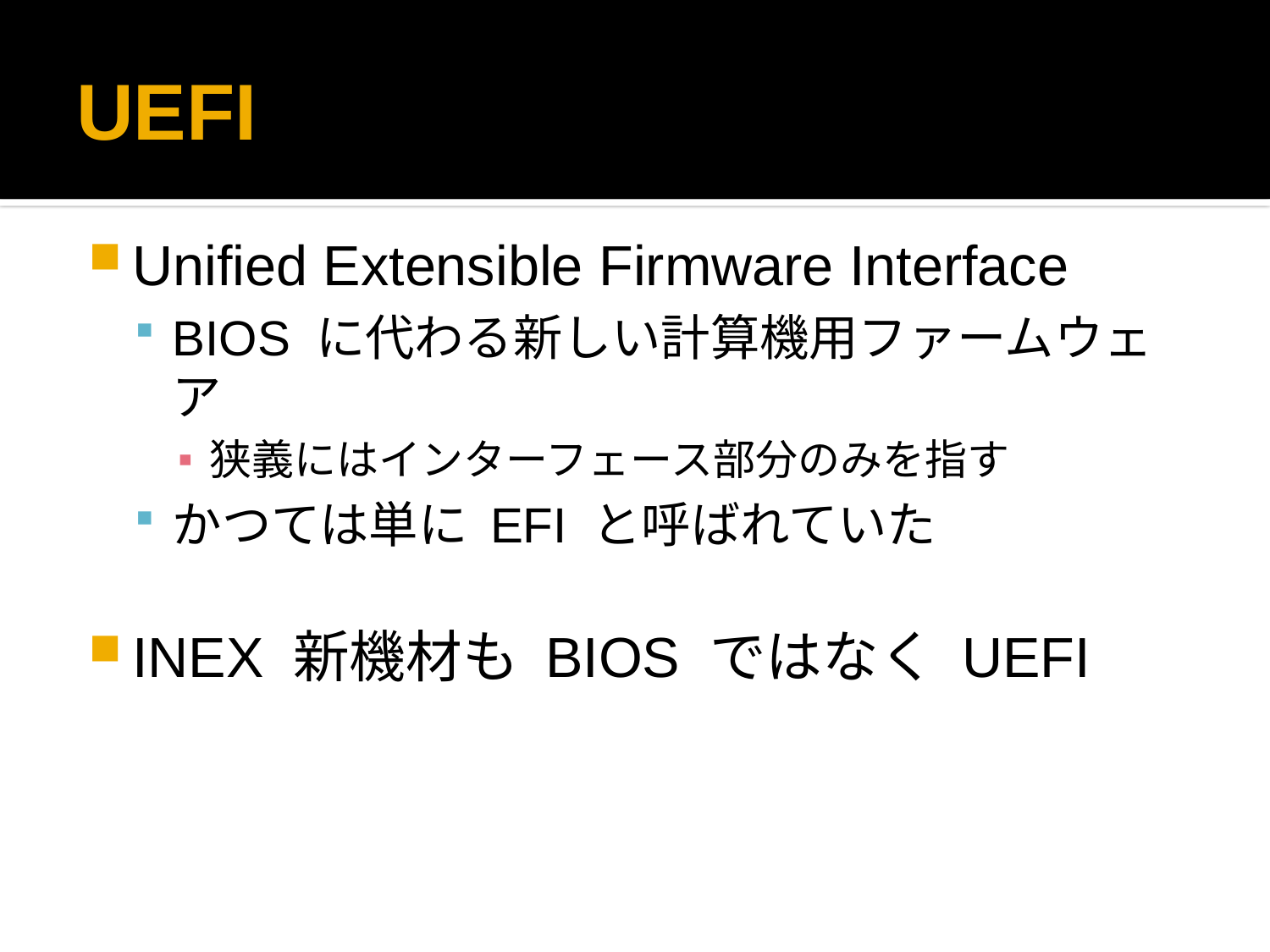

# UEFI
Unified Extensible Firmware Interface
BIOS に代わる新しい計算機用ファームウェア
狭義にはインターフェース部分のみを指す
かつては単に EFI と呼ばれていた

INEX 新機材も BIOS ではなく UEFI